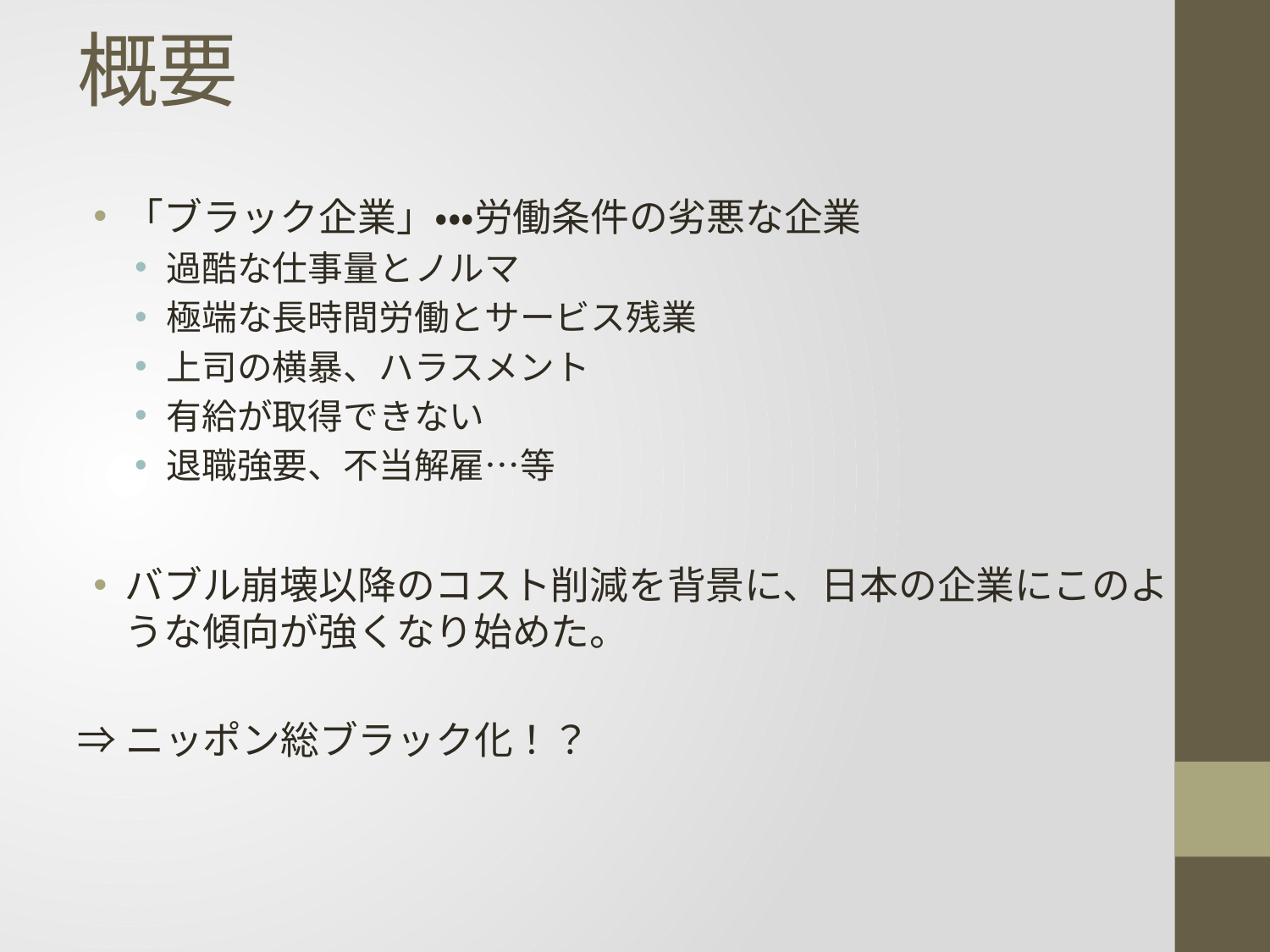

# 概要
「ブラック企業」・・・労働条件の劣悪な企業
過酷な仕事量とノルマ
極端な長時間労働とサービス残業
上司の横暴、ハラスメント
有給が取得できない
退職強要、不当解雇…等

バブル崩壊以降のコスト削減を背景に、日本の企業にこのような傾向が強くなり始めた。

⇒ニッポン総ブラック化！？